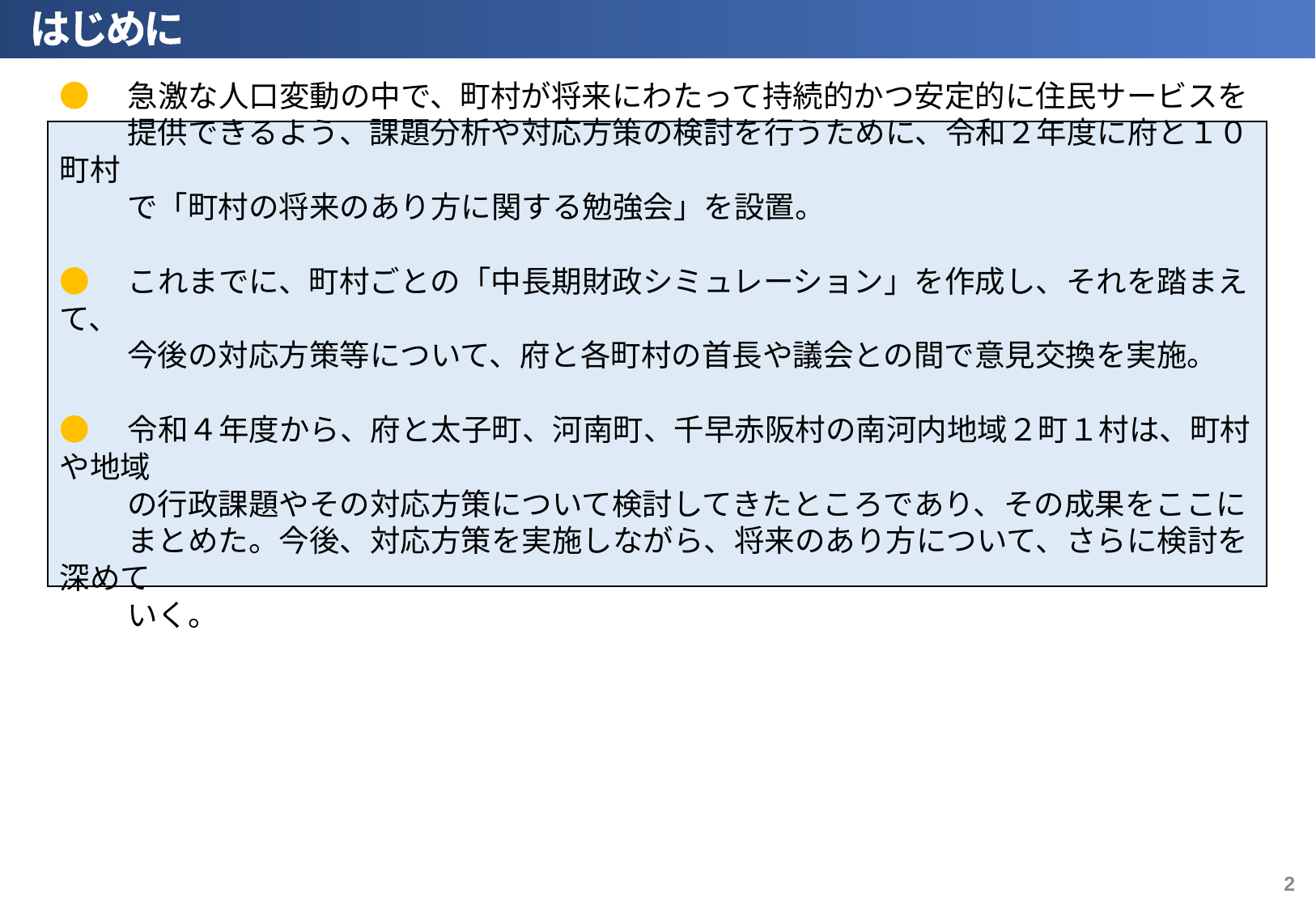

はじめに

●　急激な人口変動の中で、町村が将来にわたって持続的かつ安定的に住民サービスを
　　 提供できるよう、課題分析や対応方策の検討を行うために、令和２年度に府と１０町村
　　 で「町村の将来のあり方に関する勉強会」を設置。

●　これまでに、町村ごとの「中長期財政シミュレーション」を作成し、それを踏まえて、
　　 今後の対応方策等について、府と各町村の首長や議会との間で意見交換を実施。

●　令和４年度から、府と太子町、河南町、千早赤阪村の南河内地域２町１村は、町村や地域
　　 の行政課題やその対応方策について検討してきたところであり、その成果をここに
　　 まとめた。今後、対応方策を実施しながら、将来のあり方について、さらに検討を深めて
　　 いく。
2